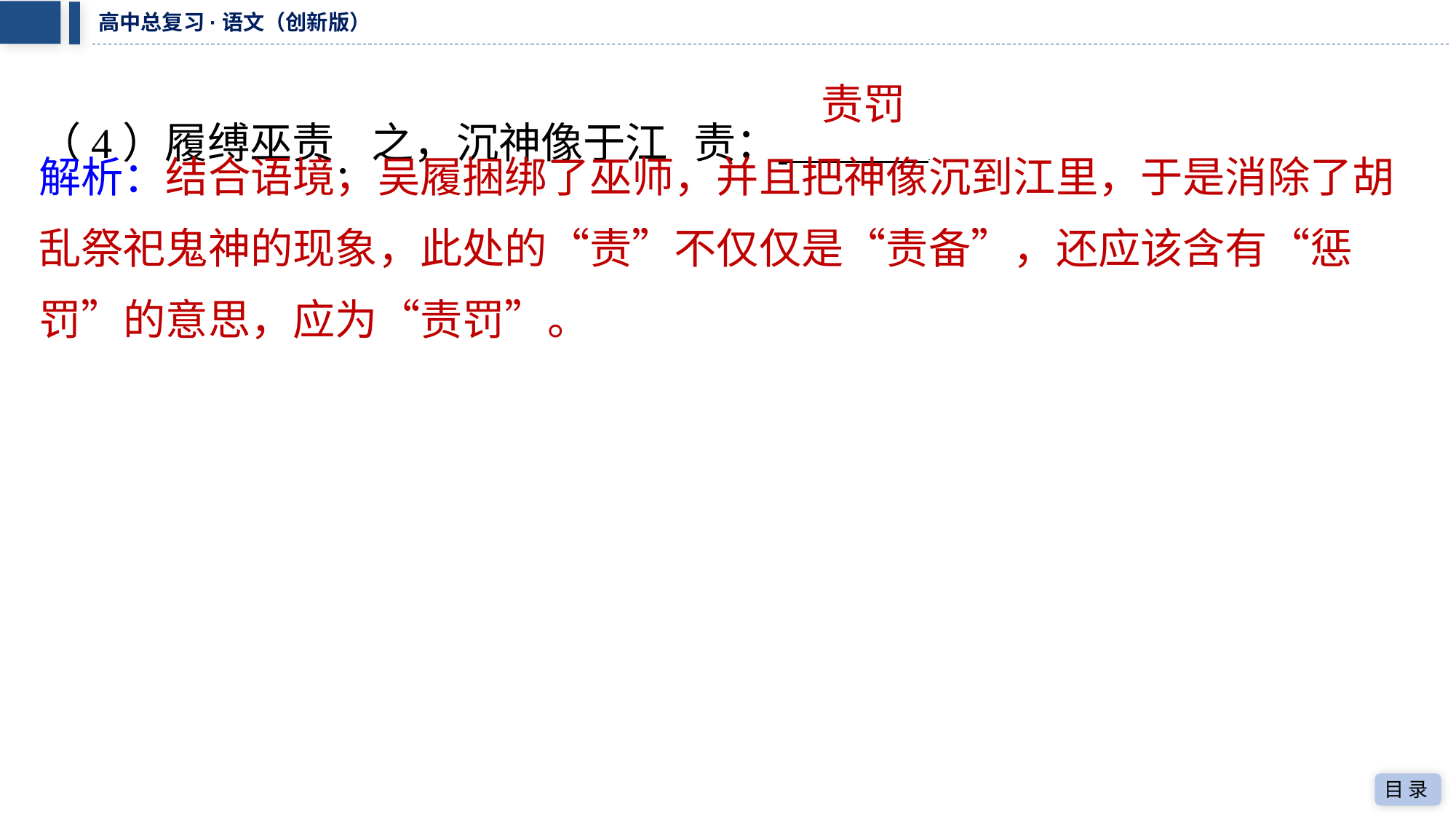

责罚
（4）履缚巫责．之，沉神像于江	责：                       ⁠
解析：结合语境，吴履捆绑了巫师，并且把神像沉到江里，于是消除了胡乱祭祀鬼神的现象，此处的“责”不仅仅是“责备”，还应该含有“惩罚”的意思，应为“责罚”。